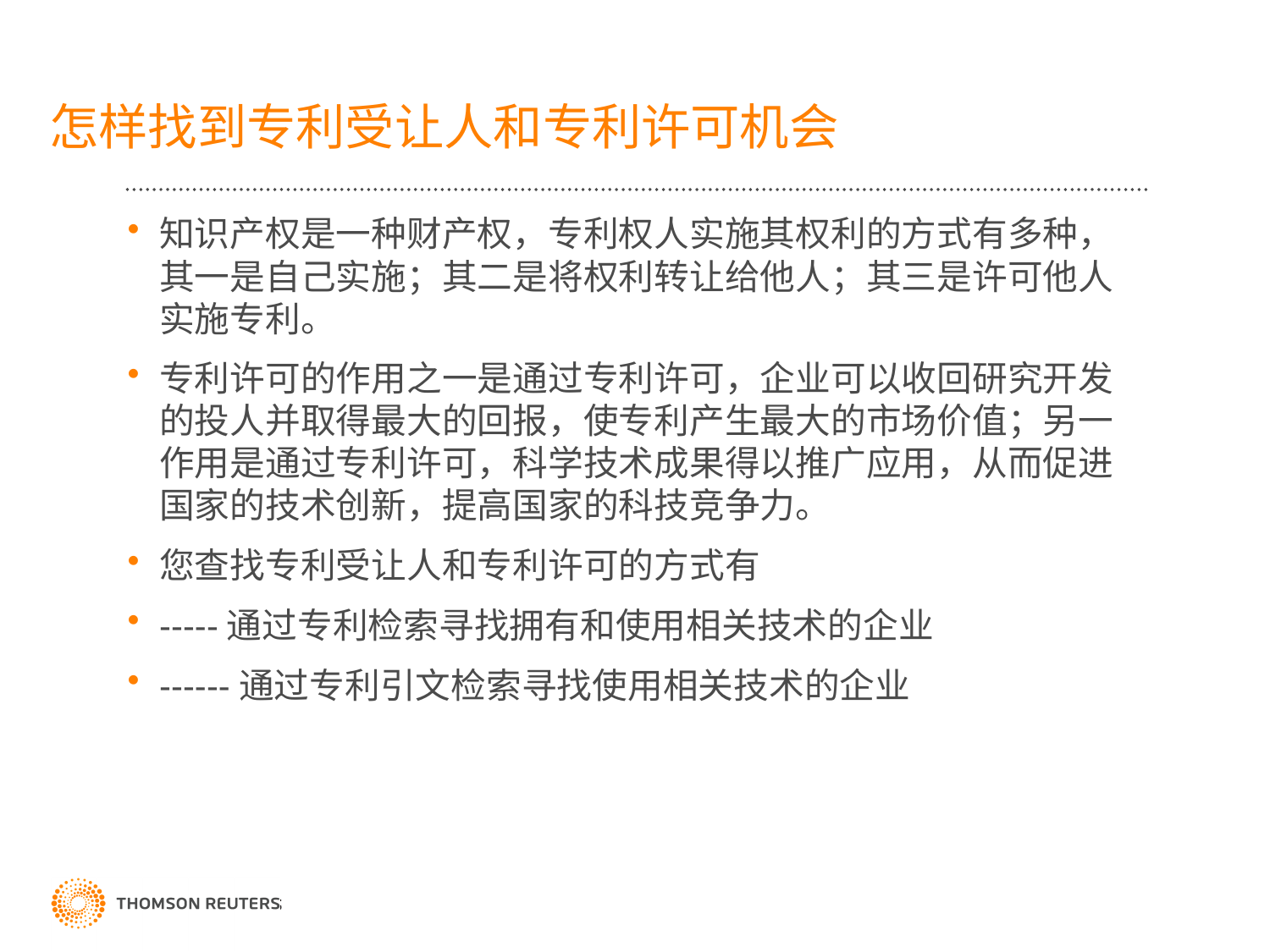

# 怎样找到专利受让人和专利许可机会
知识产权是一种财产权，专利权人实施其权利的方式有多种，其一是自己实施；其二是将权利转让给他人；其三是许可他人实施专利。
专利许可的作用之一是通过专利许可，企业可以收回研究开发的投人并取得最大的回报，使专利产生最大的市场价值；另一作用是通过专利许可，科学技术成果得以推广应用，从而促进国家的技术创新，提高国家的科技竞争力。
您查找专利受让人和专利许可的方式有
-----通过专利检索寻找拥有和使用相关技术的企业
------通过专利引文检索寻找使用相关技术的企业